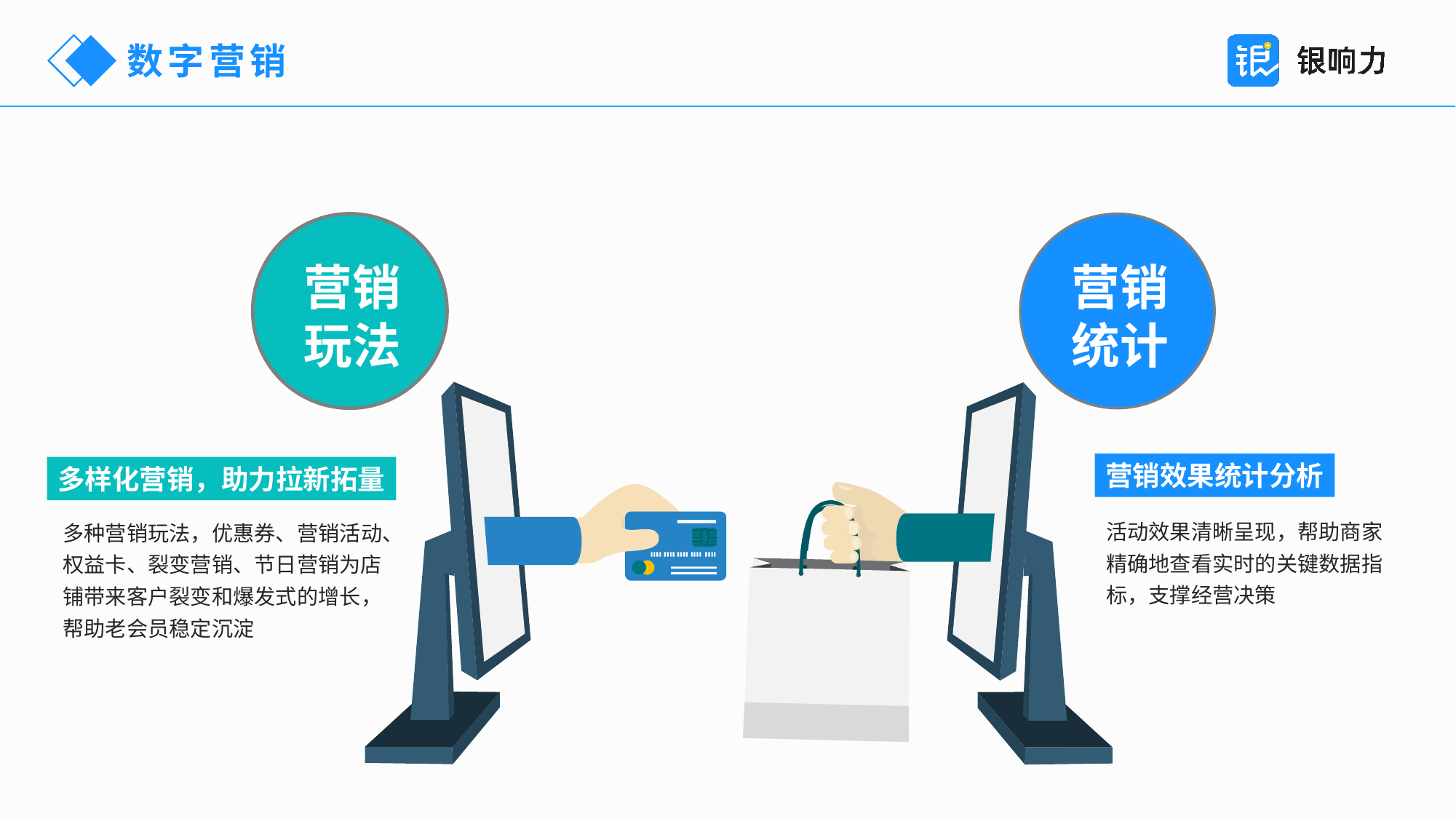

数字营销

营销
玩法
营销
统计

营销效果统计分析
多样化营销，助力拉新拓量
活动效果清晰呈现，帮助商家精确地查看实时的关键数据指标，支撑经营决策
多种营销玩法，优惠券、营销活动、
权益卡、裂变营销、节日营销为店铺带来客户裂变和爆发式的增长，帮助老会员稳定沉淀